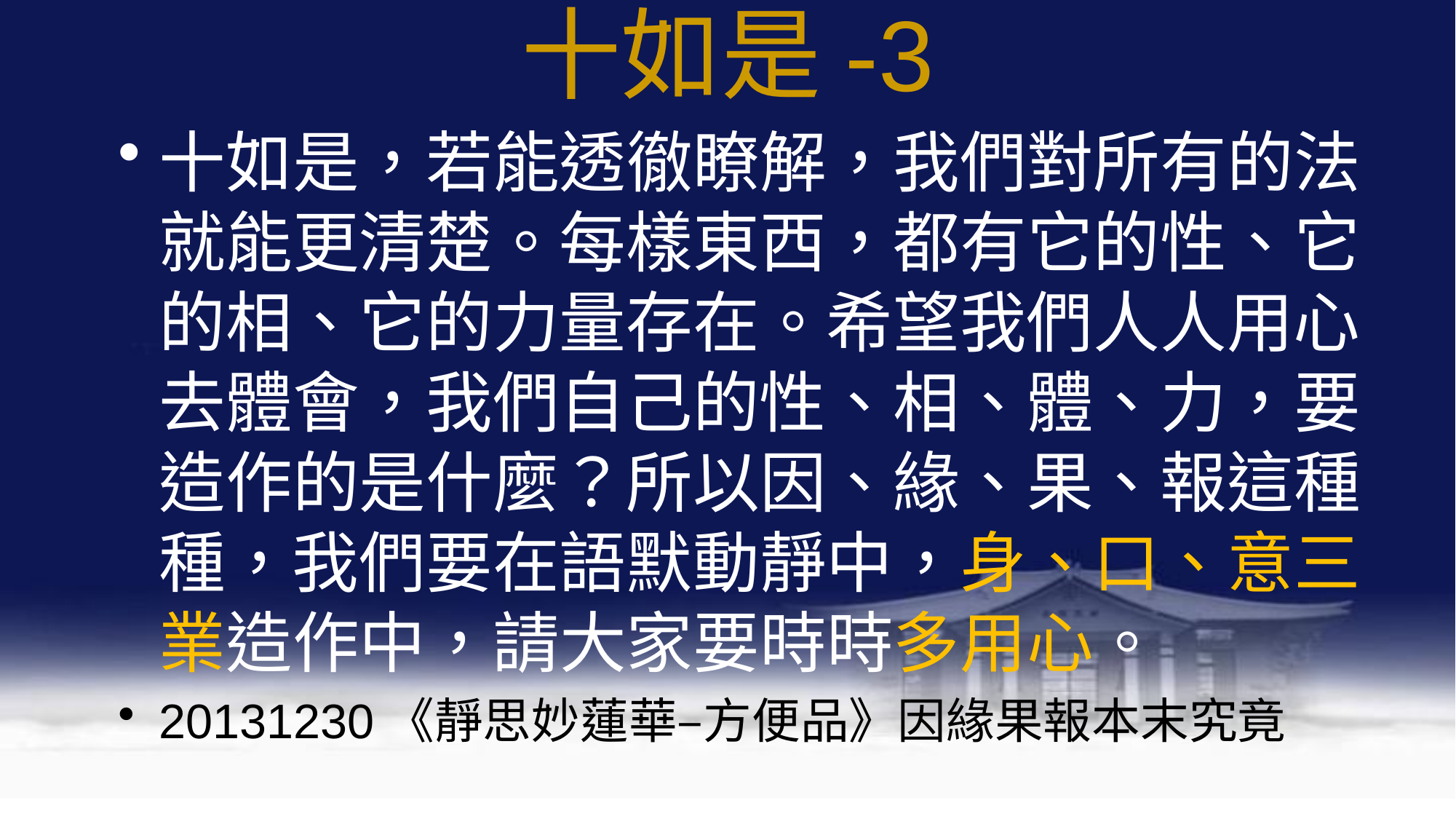

十如是-3
十如是，若能透徹瞭解，我們對所有的法就能更清楚。每樣東西，都有它的性、它的相、它的力量存在。希望我們人人用心去體會，我們自己的性、相、體、力，要造作的是什麼？所以因、緣、果、報這種種，我們要在語默動靜中，身、口、意三業造作中，請大家要時時多用心。
20131230《靜思妙蓮華–方便品》因緣果報本末究竟